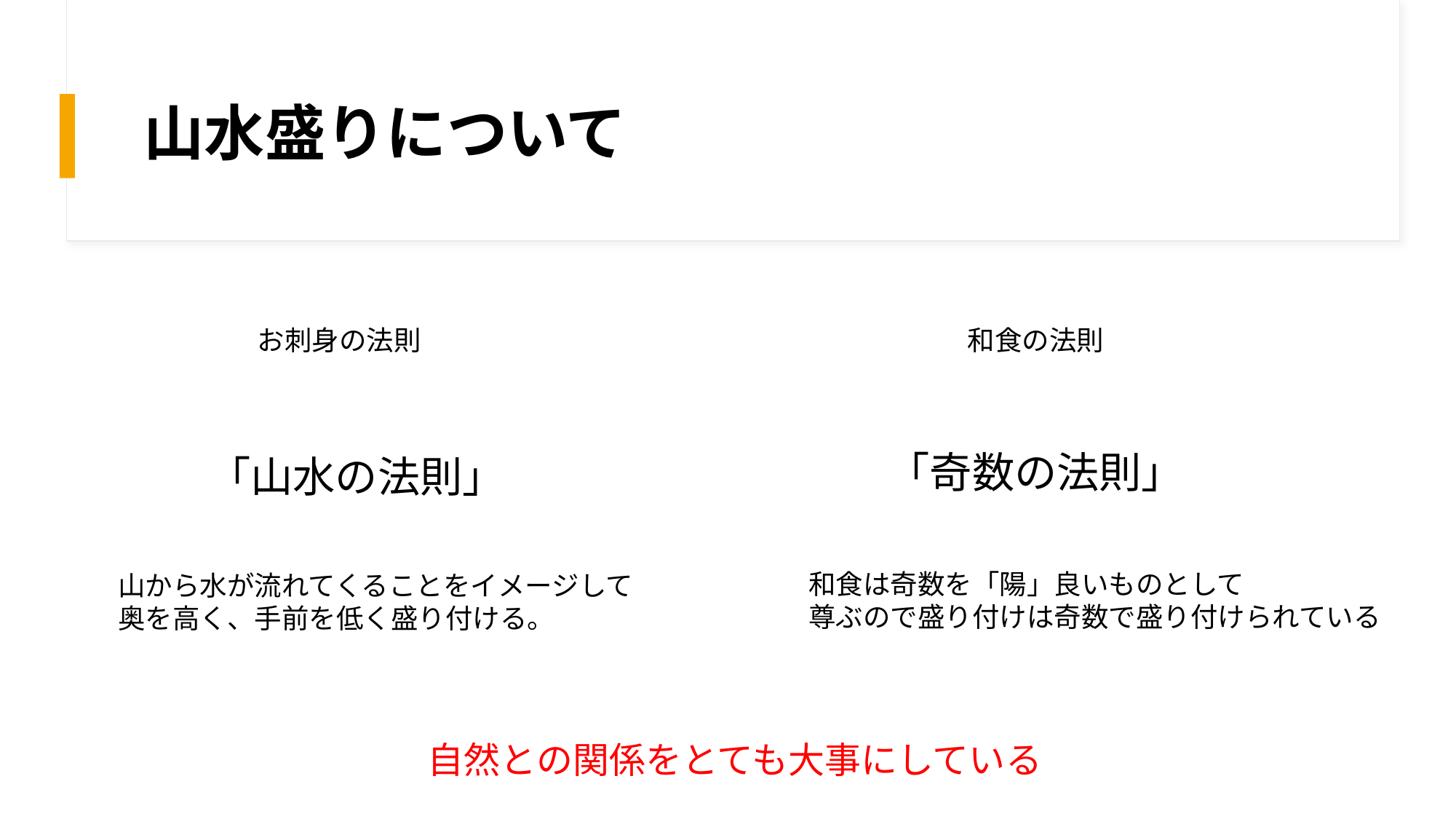

# 山水盛りについて
お刺身の法則
和食の法則
「奇数の法則」
「山水の法則」
和食は奇数を「陽」良いものとして
尊ぶので盛り付けは奇数で盛り付けられている
山から水が流れてくることをイメージして
奥を高く、手前を低く盛り付ける。
自然との関係をとても大事にしている